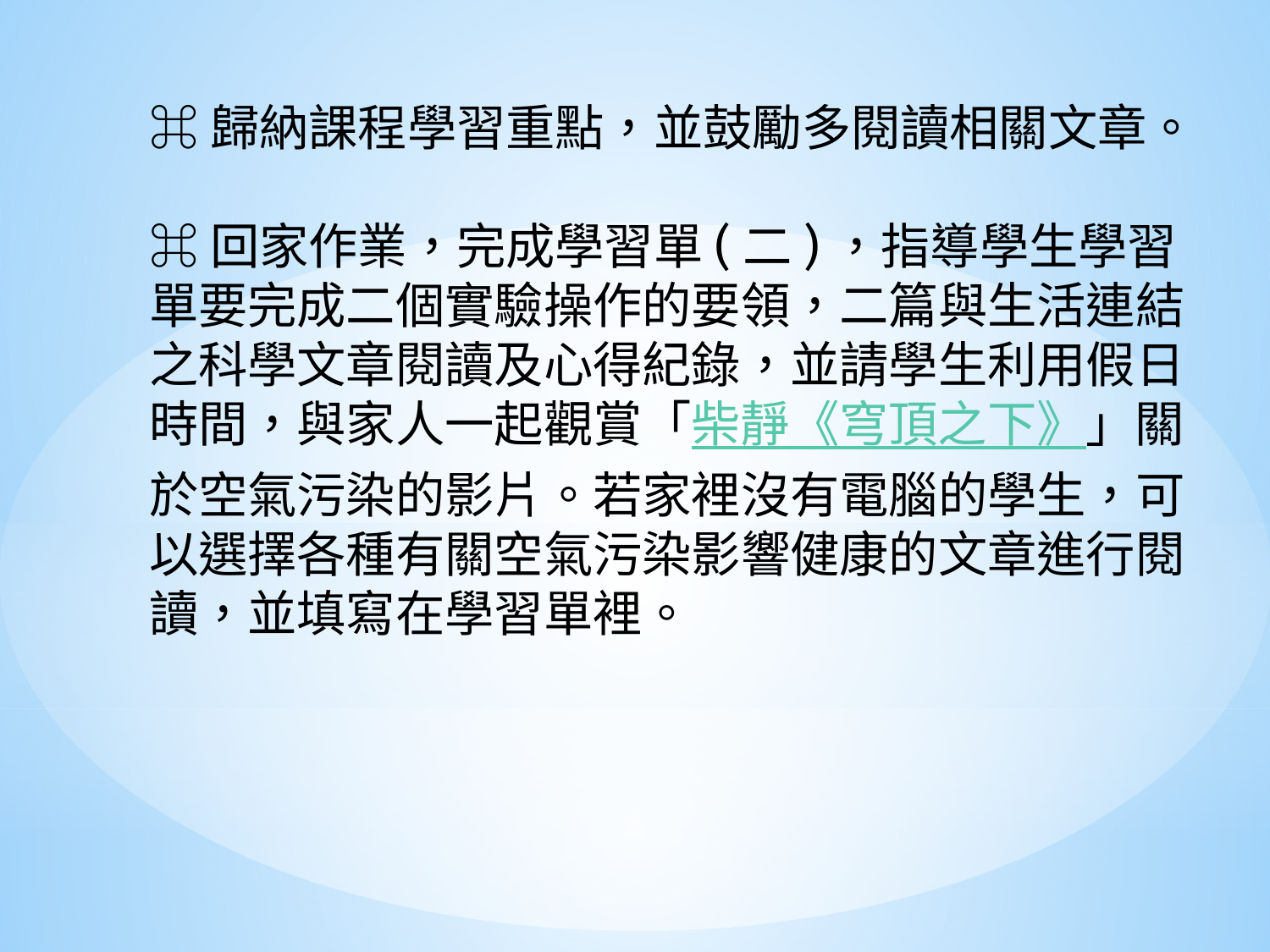

⌘歸納課程學習重點，並鼓勵多閱讀相關文章。

⌘回家作業，完成學習單(二)，指導學生學習單要完成二個實驗操作的要領，二篇與生活連結之科學文章閱讀及心得紀錄，並請學生利用假日時間，與家人一起觀賞「柴靜《穹頂之下》」關於空氣污染的影片。若家裡沒有電腦的學生，可以選擇各種有關空氣污染影響健康的文章進行閱讀，並填寫在學習單裡。